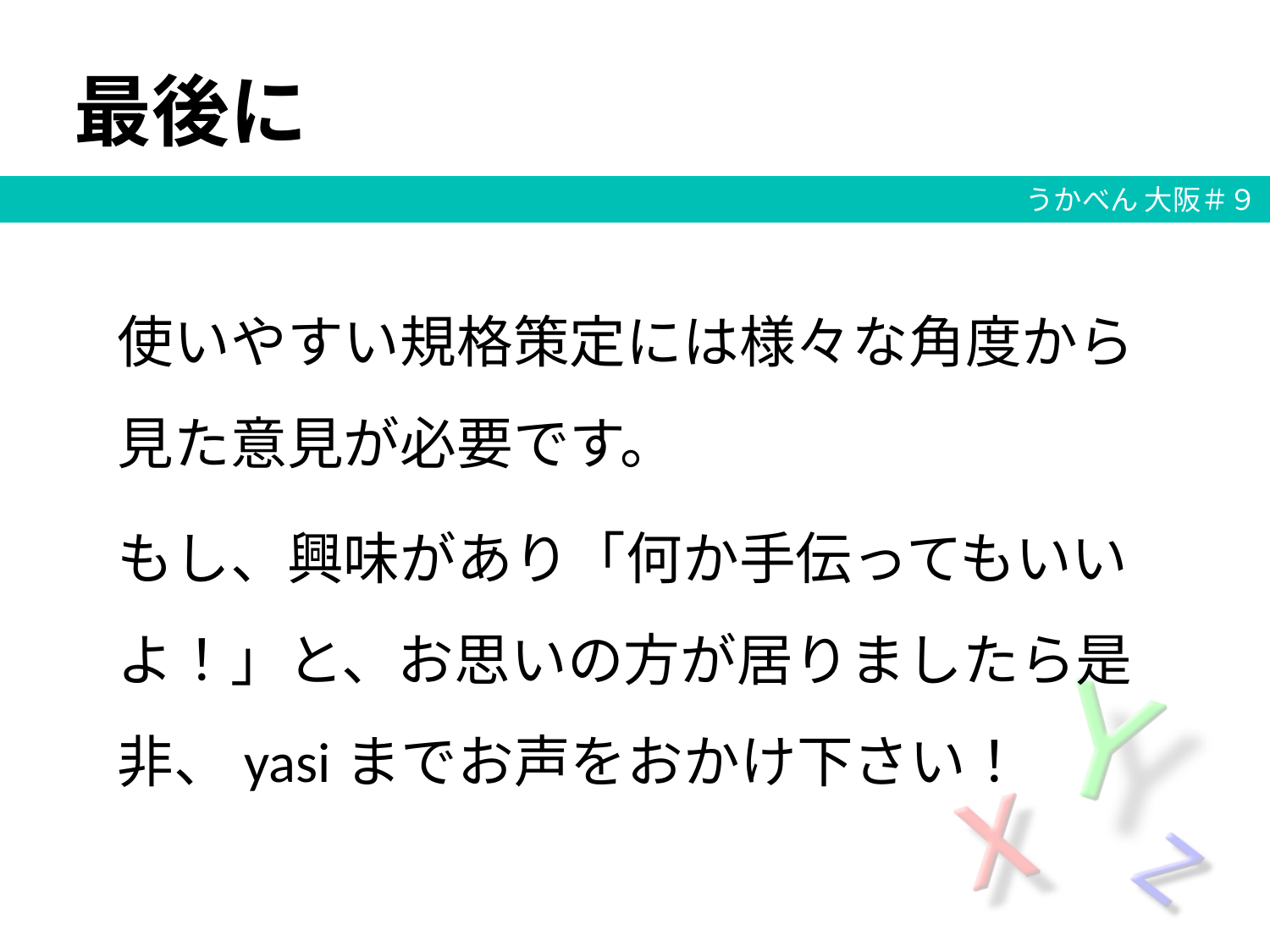

# 最後に
使いやすい規格策定には様々な角度から見た意見が必要です。
もし、興味があり「何か手伝ってもいいよ！」と、お思いの方が居りましたら是非、yasiまでお声をおかけ下さい！